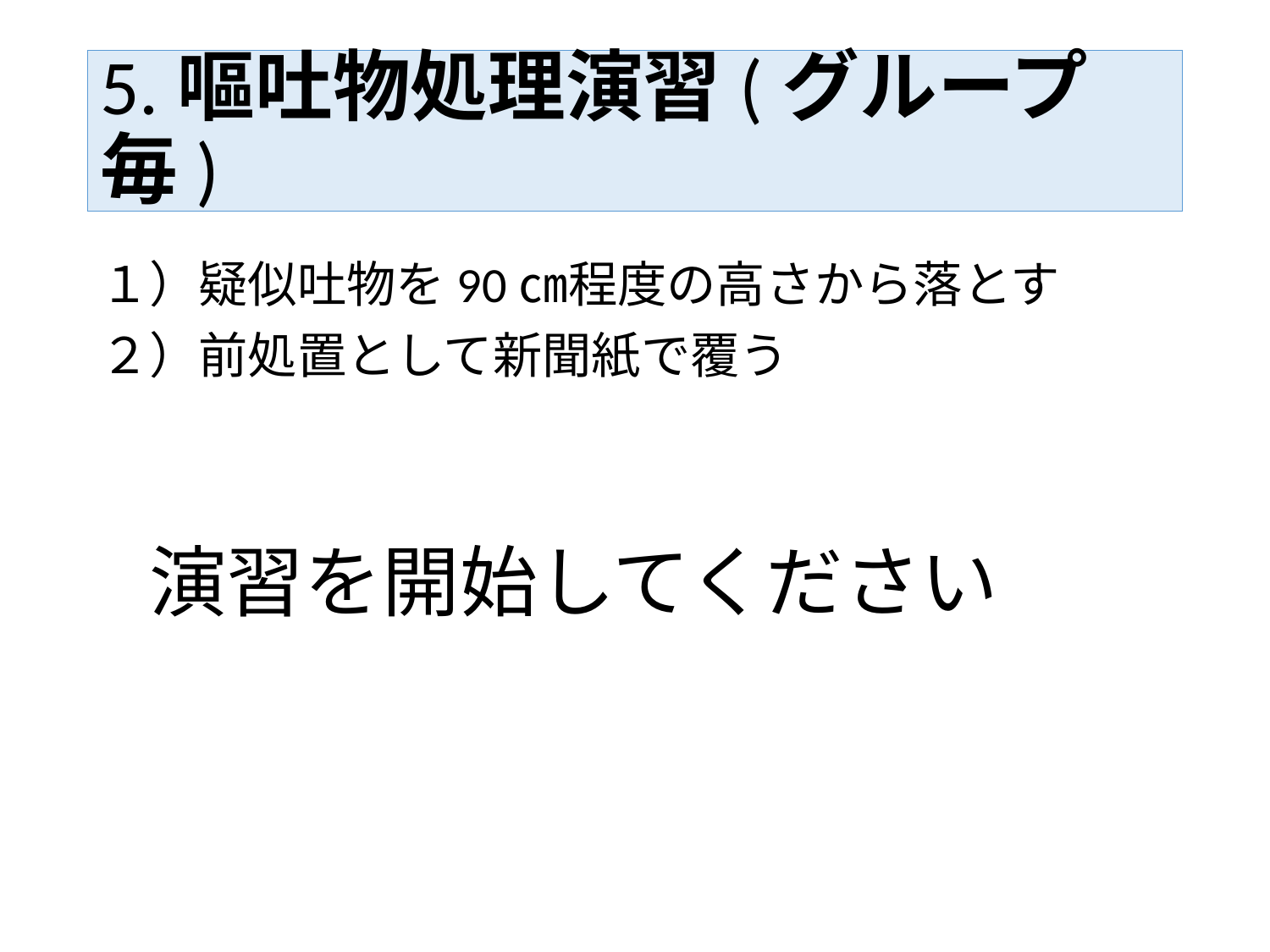

# 5.嘔吐物処理演習(グループ毎)
１）疑似吐物を90㎝程度の高さから落とす
２）前処置として新聞紙で覆う

　演習を開始してください